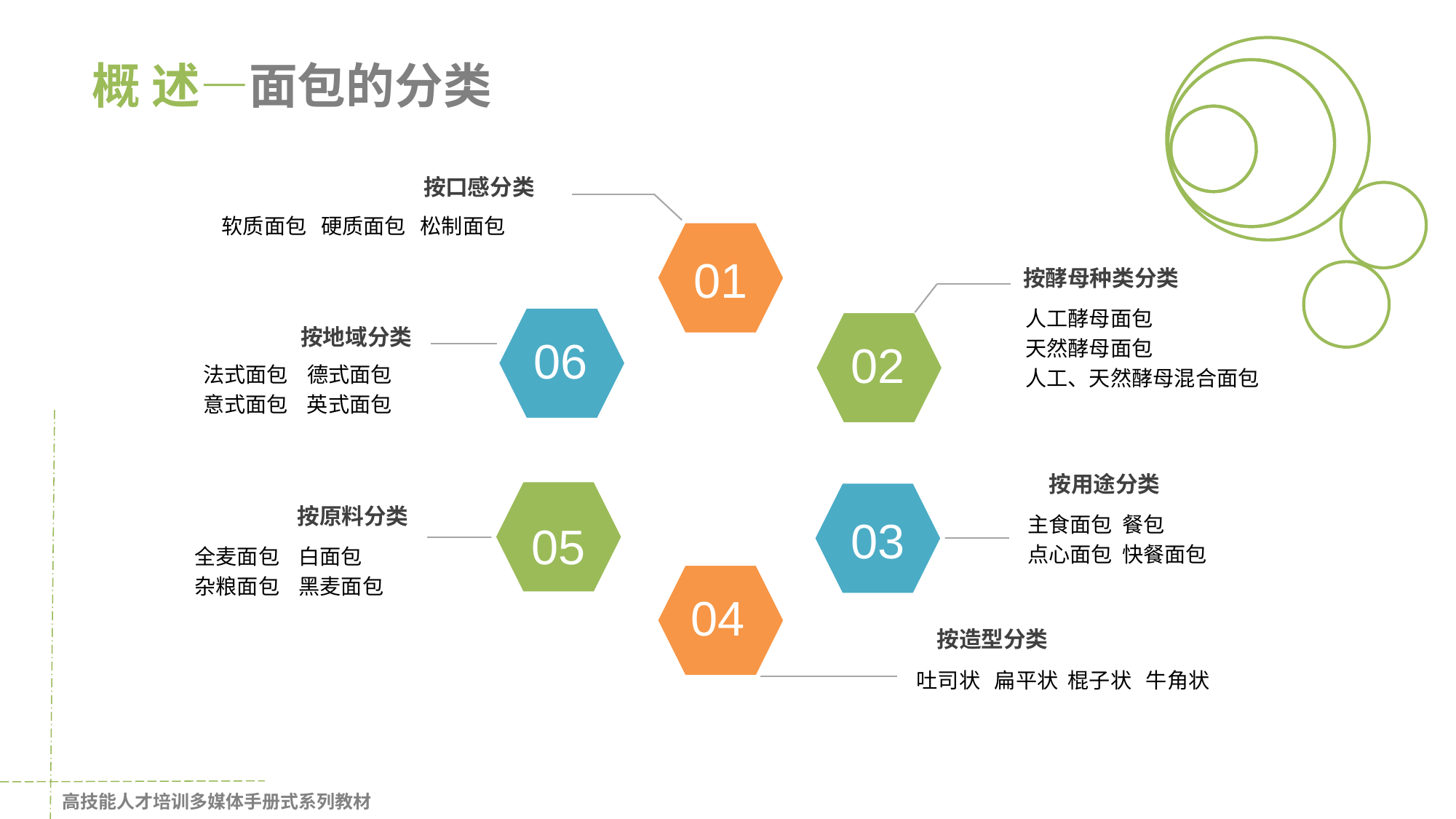

概 述—面包的分类
D
D
按口感分类
软质面包   硬质面包   松制面包

01
按酵母种类分类
人工酵母面包
天然酵母面包
人工、天然酵母混合面包

06

02
按地域分类
法式面包    德式面包
意式面包    英式面包
按用途分类

05

03
按原料分类
主食面包  餐包
点心面包  快餐面包
全麦面包    白面包
杂粮面包    黑麦面包

04
按造型分类
吐司状   扁平状  棍子状   牛角状